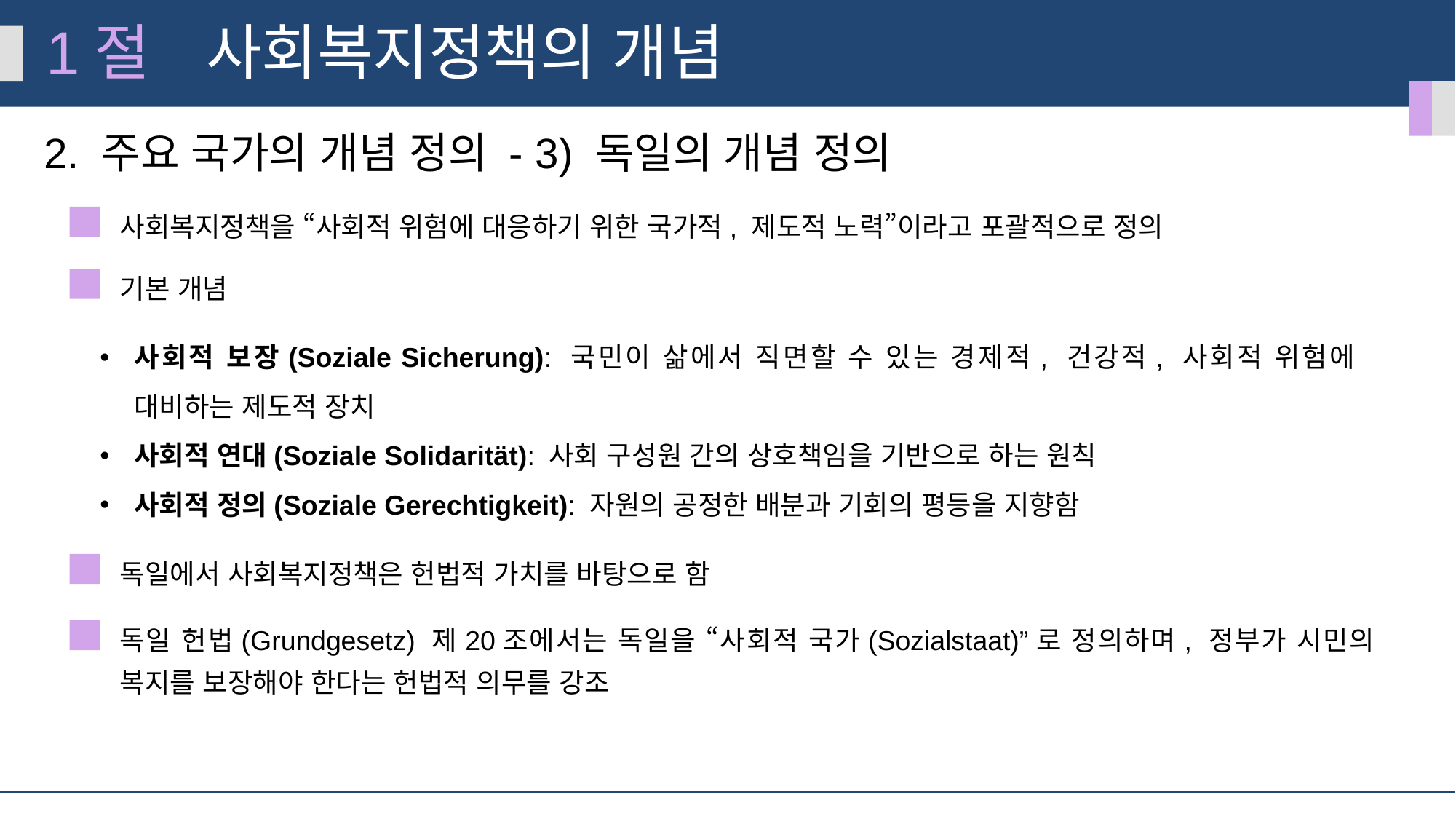

1절
사회복지정책의 개념
2. 주요 국가의 개념 정의 - 3) 독일의 개념 정의
사회복지정책을 “사회적 위험에 대응하기 위한 국가적, 제도적 노력”이라고 포괄적으로 정의

기본 개념

사회적 보장(Soziale Sicherung): 국민이 삶에서 직면할 수 있는 경제적, 건강적, 사회적 위험에 대비하는 제도적 장치
사회적 연대(Soziale Solidarität): 사회 구성원 간의 상호책임을 기반으로 하는 원칙
사회적 정의(Soziale Gerechtigkeit): 자원의 공정한 배분과 기회의 평등을 지향함
독일에서 사회복지정책은 헌법적 가치를 바탕으로 함

독일 헌법(Grundgesetz) 제20조에서는 독일을 “사회적 국가(Sozialstaat)”로 정의하며, 정부가 시민의 복지를 보장해야 한다는 헌법적 의무를 강조